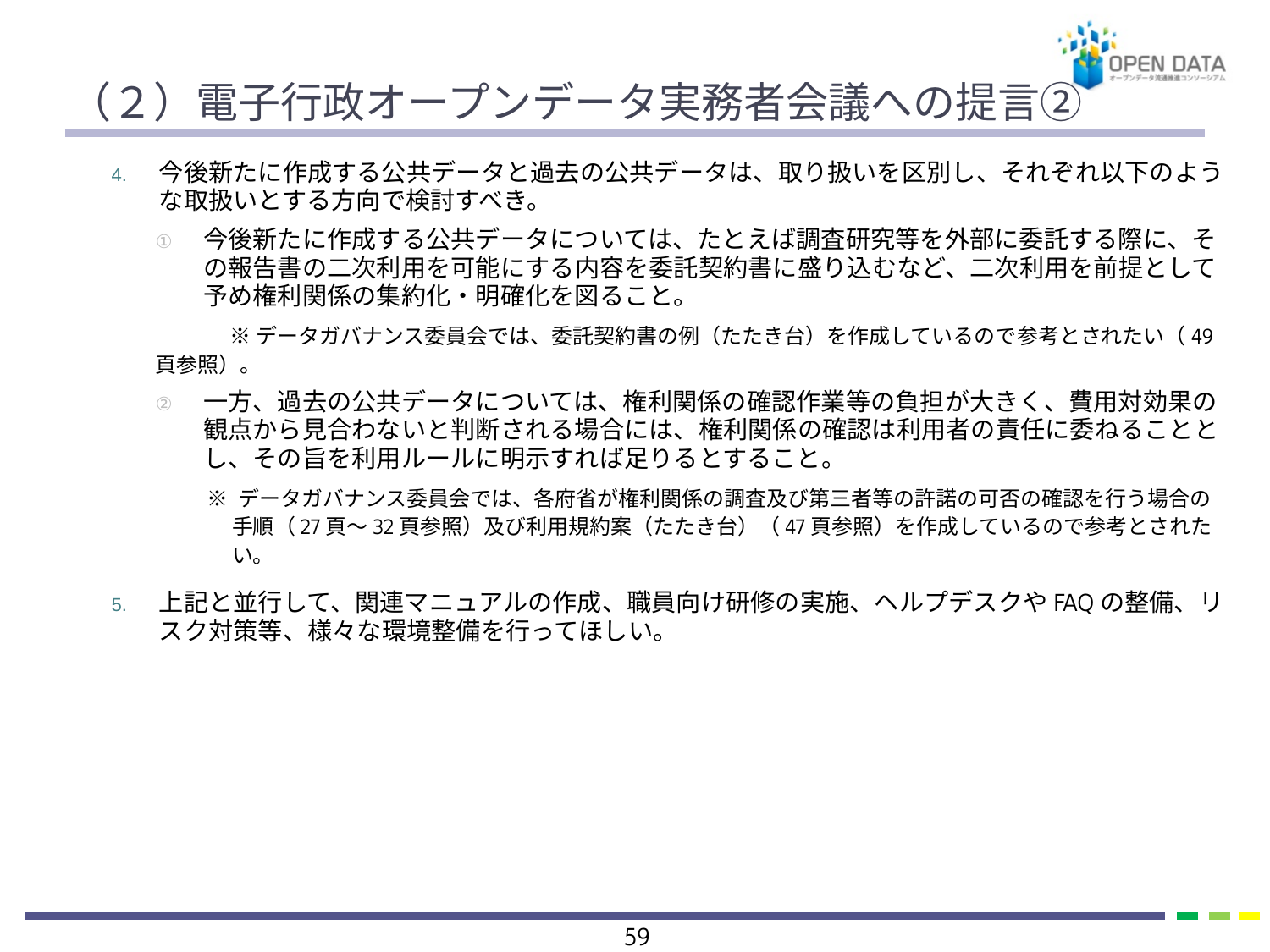

# （２）電子行政オープンデータ実務者会議への提言②
今後新たに作成する公共データと過去の公共データは、取り扱いを区別し、それぞれ以下のような取扱いとする方向で検討すべき。
今後新たに作成する公共データについては、たとえば調査研究等を外部に委託する際に、その報告書の二次利用を可能にする内容を委託契約書に盛り込むなど、二次利用を前提として予め権利関係の集約化・明確化を図ること。
　　　※ データガバナンス委員会では、委託契約書の例（たたき台）を作成しているので参考とされたい（49頁参照）。
一方、過去の公共データについては、権利関係の確認作業等の負担が大きく、費用対効果の観点から見合わないと判断される場合には、権利関係の確認は利用者の責任に委ねることとし、その旨を利用ルールに明示すれば足りるとすること。
※ データガバナンス委員会では、各府省が権利関係の調査及び第三者等の許諾の可否の確認を行う場合の手順（27頁～32頁参照）及び利用規約案（たたき台）（47頁参照）を作成しているので参考とされたい。
上記と並行して、関連マニュアルの作成、職員向け研修の実施、ヘルプデスクやFAQの整備、リスク対策等、様々な環境整備を行ってほしい。
59